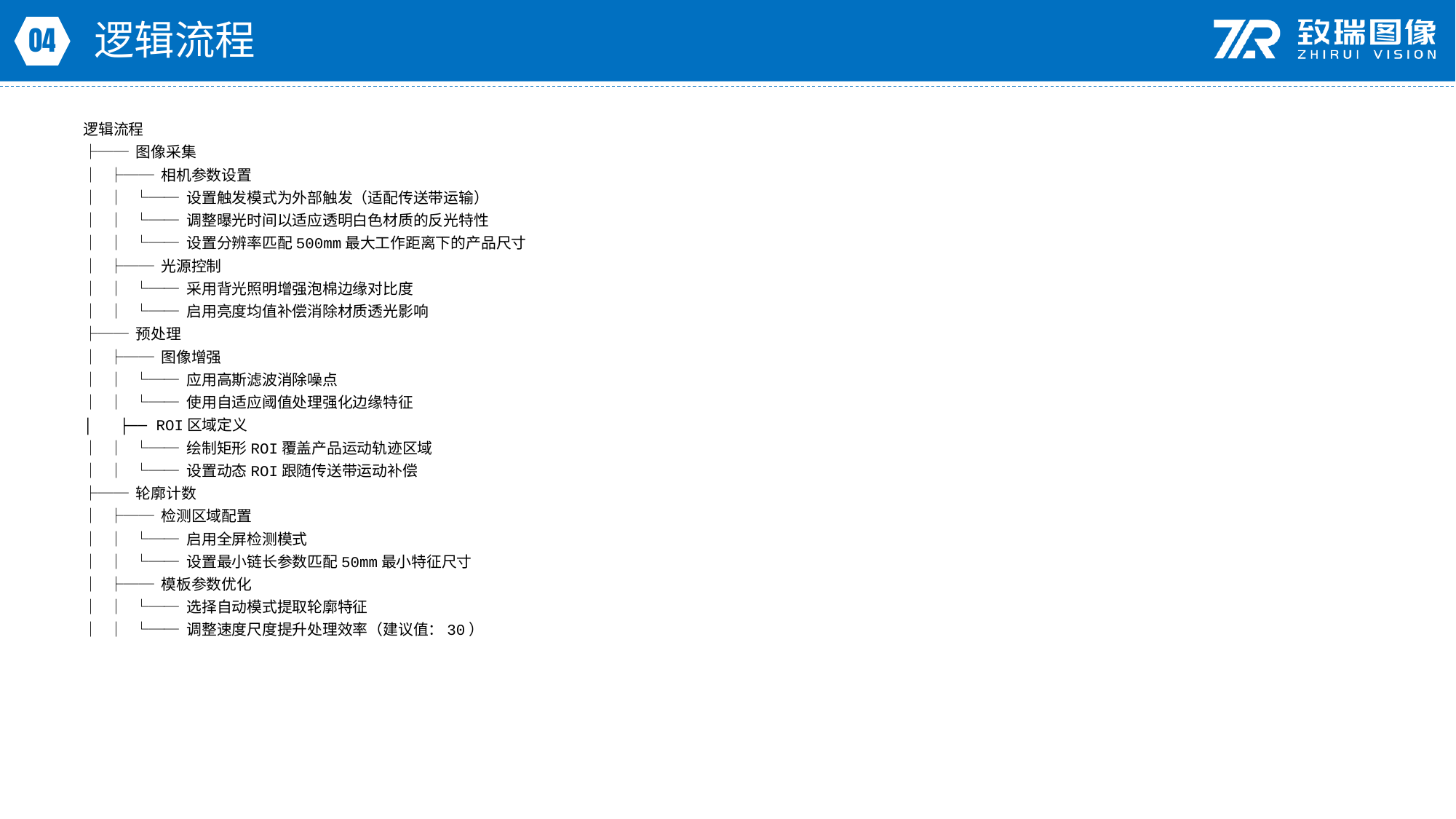

逻辑流程
04

逻辑流程
├── 图像采集
│   ├── 相机参数设置
│   │   └── 设置触发模式为外部触发（适配传送带运输）
│   │   └── 调整曝光时间以适应透明白色材质的反光特性
│   │   └── 设置分辨率匹配500mm最大工作距离下的产品尺寸
│   ├── 光源控制
│   │   └── 采用背光照明增强泡棉边缘对比度
│   │   └── 启用亮度均值补偿消除材质透光影响
├── 预处理
│   ├── 图像增强
│   │   └── 应用高斯滤波消除噪点
│   │   └── 使用自适应阈值处理强化边缘特征
│   ├── ROI区域定义
│   │   └── 绘制矩形ROI覆盖产品运动轨迹区域
│   │   └── 设置动态ROI跟随传送带运动补偿
├── 轮廓计数
│   ├── 检测区域配置
│   │   └── 启用全屏检测模式
│   │   └── 设置最小链长参数匹配50mm最小特征尺寸
│   ├── 模板参数优化
│   │   └── 选择自动模式提取轮廓特征
│   │   └── 调整速度尺度提升处理效率（建议值：30）